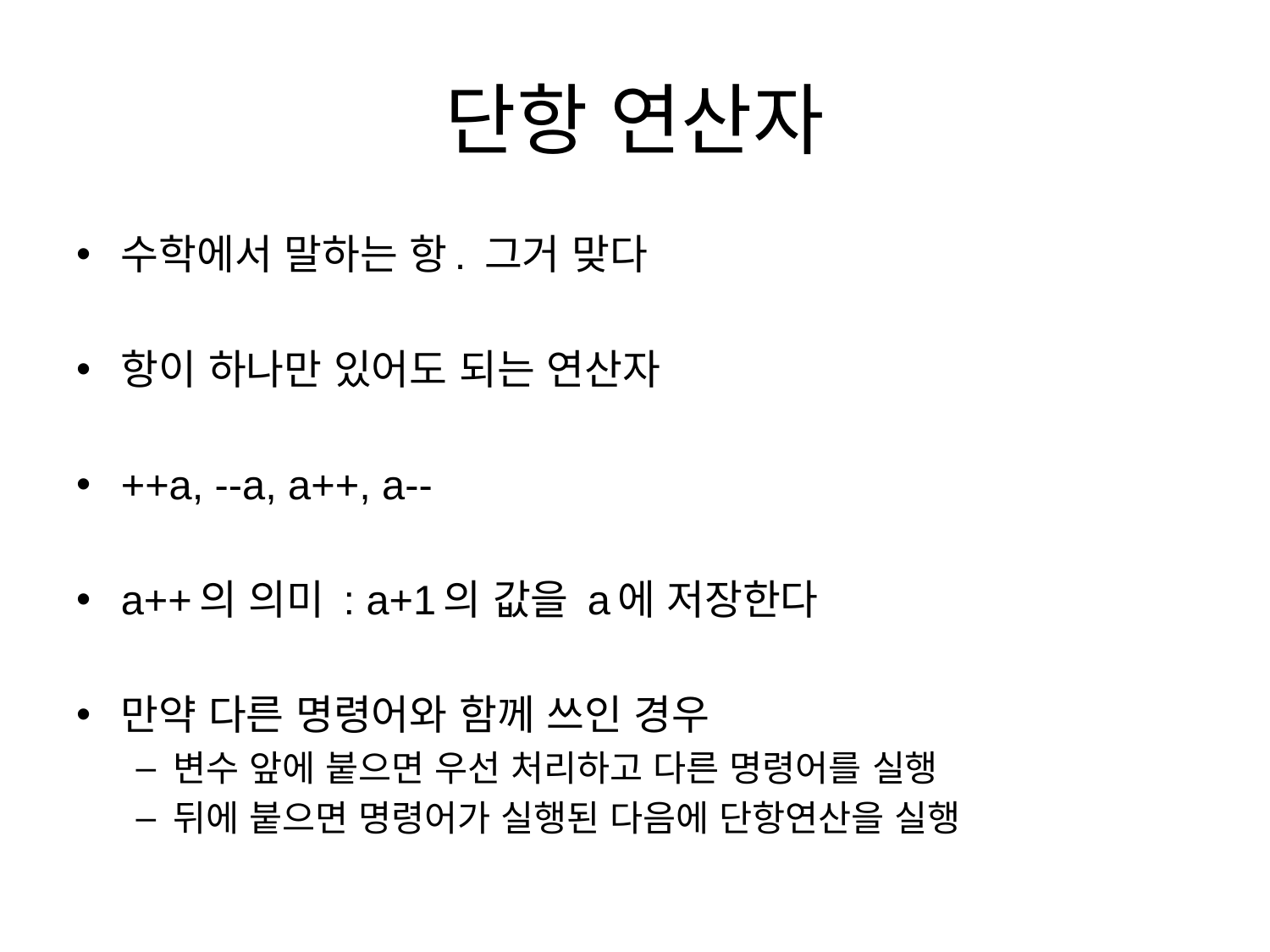

# 단항 연산자
수학에서 말하는 항. 그거 맞다

항이 하나만 있어도 되는 연산자

++a, --a, a++, a--

a++의 의미 : a+1의 값을 a에 저장한다

만약 다른 명령어와 함께 쓰인 경우
변수 앞에 붙으면 우선 처리하고 다른 명령어를 실행
뒤에 붙으면 명령어가 실행된 다음에 단항연산을 실행